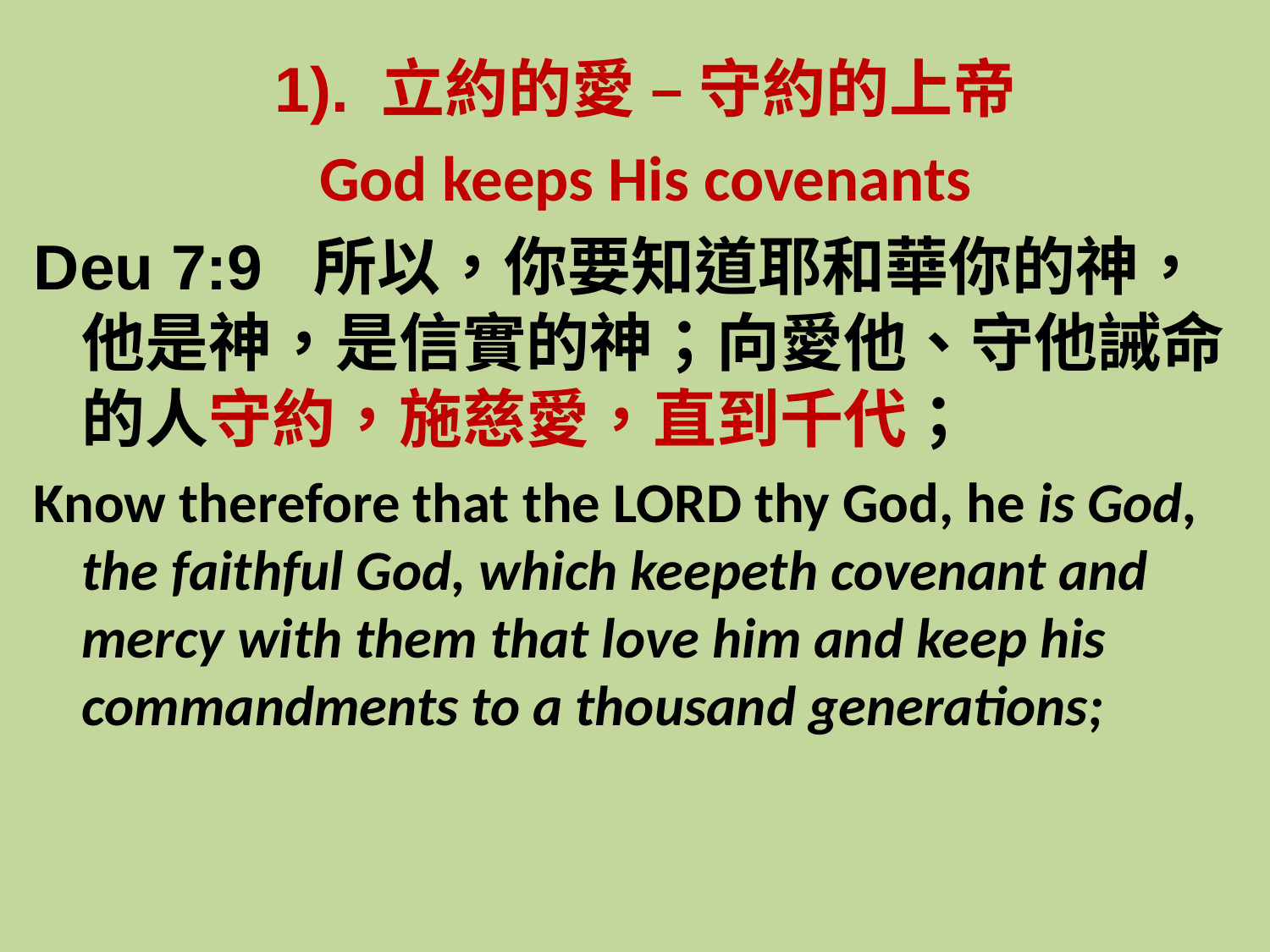

1). 立約的愛 – 守約的上帝
God keeps His covenants
Deu 7:9  所以，你要知道耶和華你的神，他是神，是信實的神；向愛他、守他誡命的人守約，施慈愛，直到千代；
Know therefore that the LORD thy God, he is God, the faithful God, which keepeth covenant and mercy with them that love him and keep his commandments to a thousand generations;